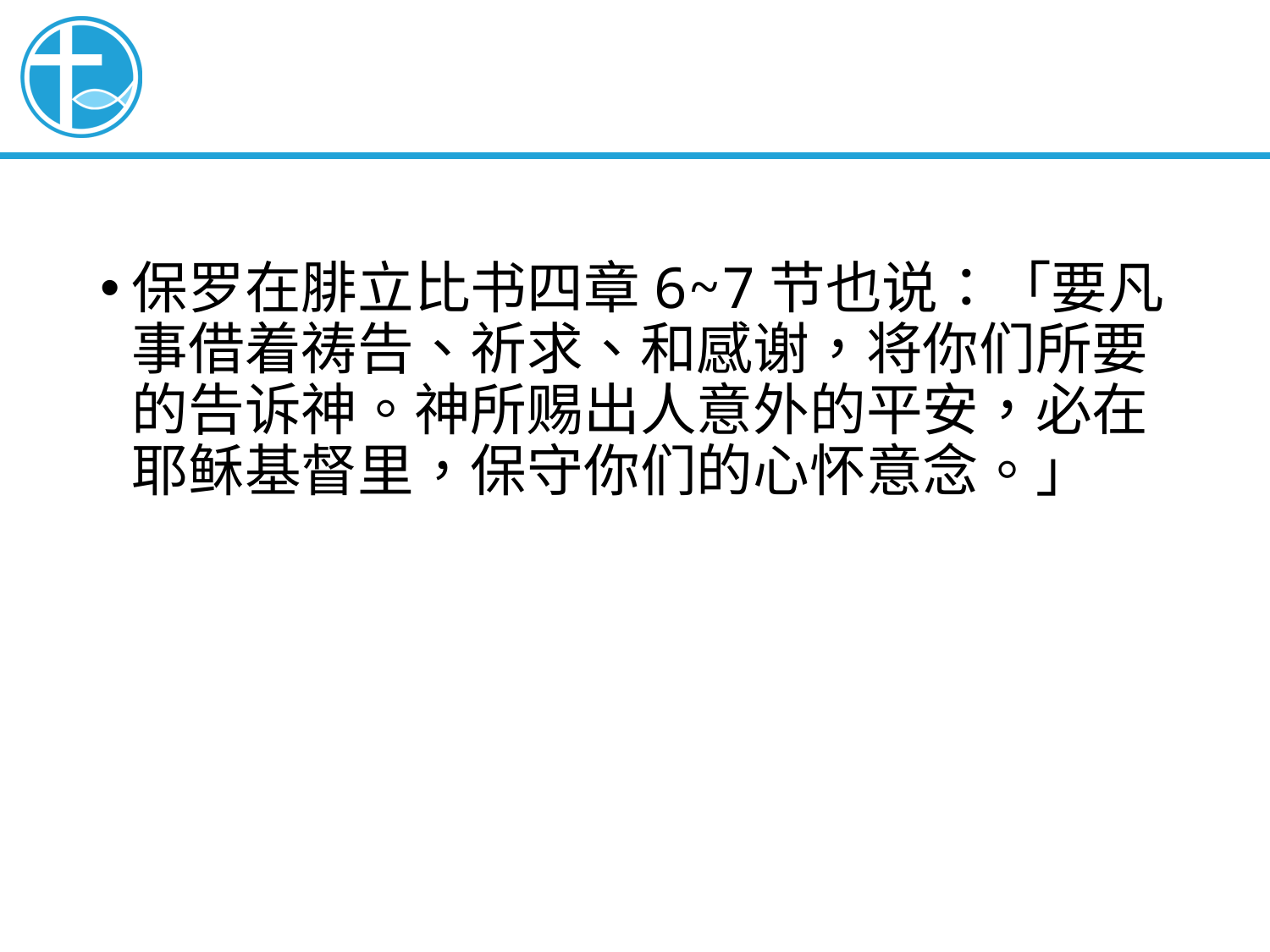

#
保罗在腓立比书四章6~7节也说：「要凡事借着祷告、祈求、和感谢，将你们所要的告诉神。神所赐出人意外的平安，必在耶稣基督里，保守你们的心怀意念。」